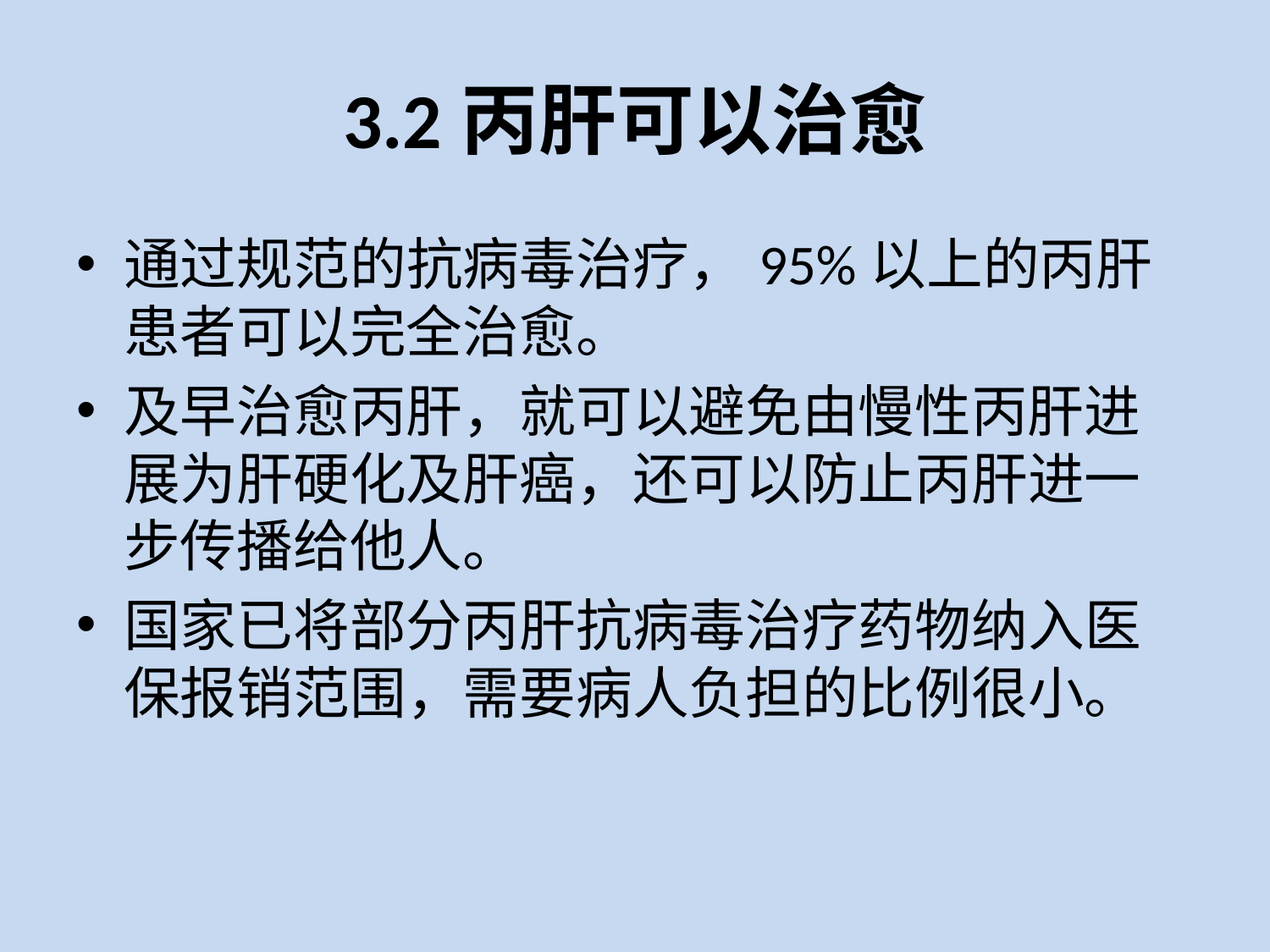

# 3.2丙肝可以治愈
通过规范的抗病毒治疗，95%以上的丙肝患者可以完全治愈。
及早治愈丙肝，就可以避免由慢性丙肝进展为肝硬化及肝癌，还可以防止丙肝进一步传播给他人。
国家已将部分丙肝抗病毒治疗药物纳入医保报销范围，需要病人负担的比例很小。